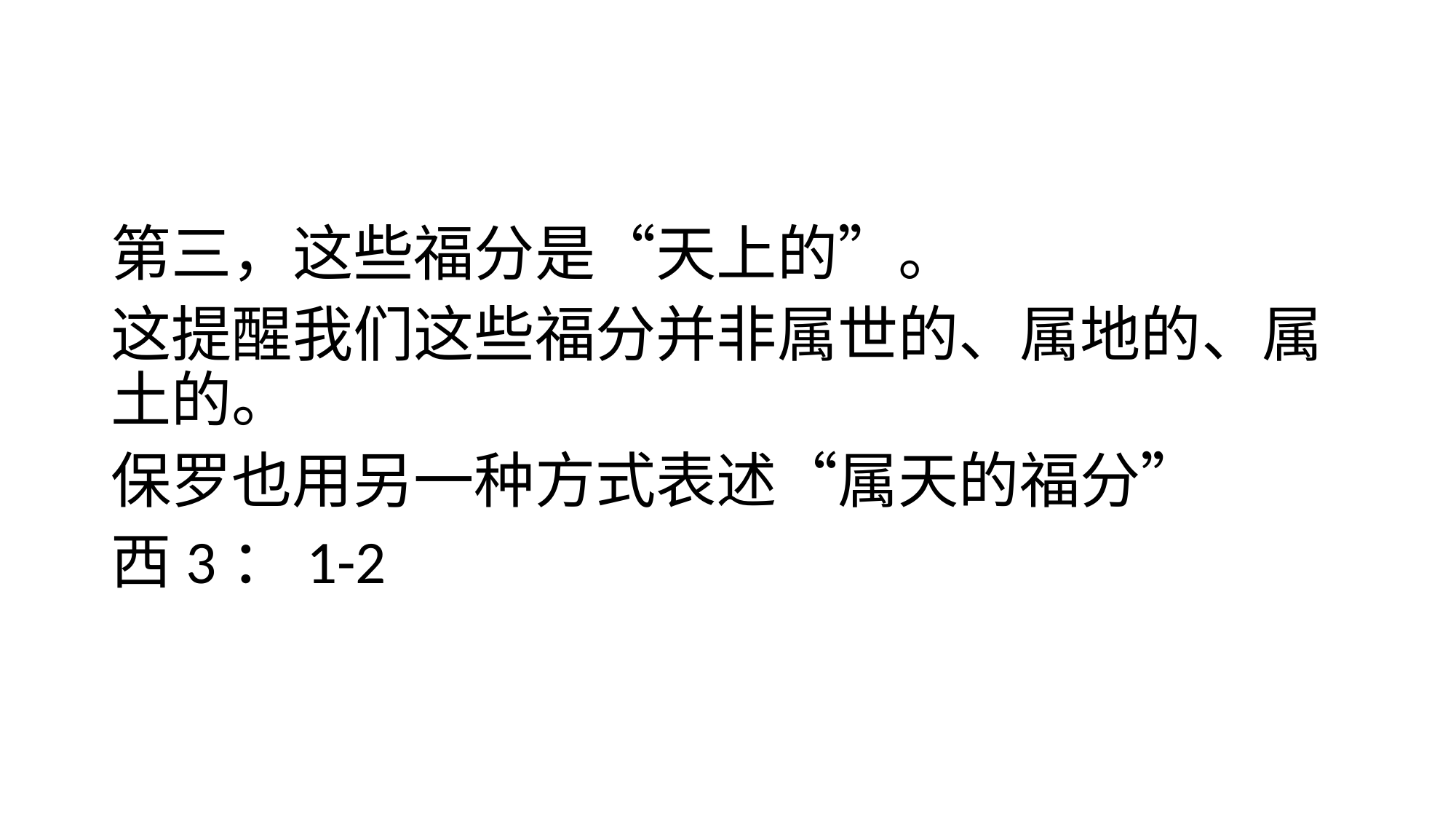

#
第三，这些福分是“天上的”。
这提醒我们这些福分并非属世的、属地的、属土的。
保罗也用另一种方式表述“属天的福分”
西3：1-2